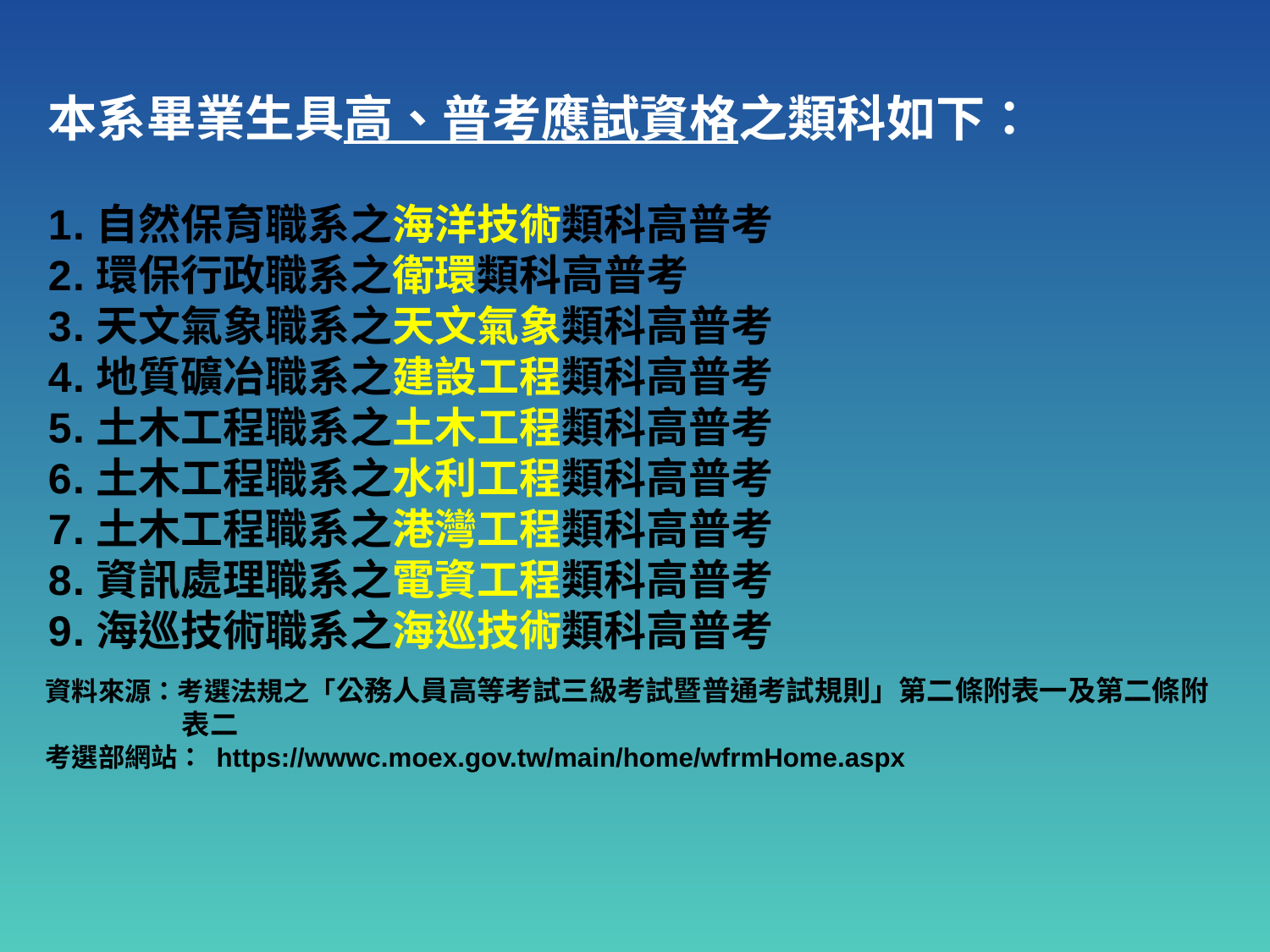

本系畢業生具高、普考應試資格之類科如下：

自然保育職系之海洋技術類科高普考
環保行政職系之衛環類科高普考
天文氣象職系之天文氣象類科高普考
地質礦冶職系之建設工程類科高普考
土木工程職系之土木工程類科高普考
土木工程職系之水利工程類科高普考
土木工程職系之港灣工程類科高普考
資訊處理職系之電資工程類科高普考
海巡技術職系之海巡技術類科高普考
資料來源：考選法規之「公務人員高等考試三級考試暨普通考試規則」第二條附表一及第二條附表二
考選部網站： https://wwwc.moex.gov.tw/main/home/wfrmHome.aspx